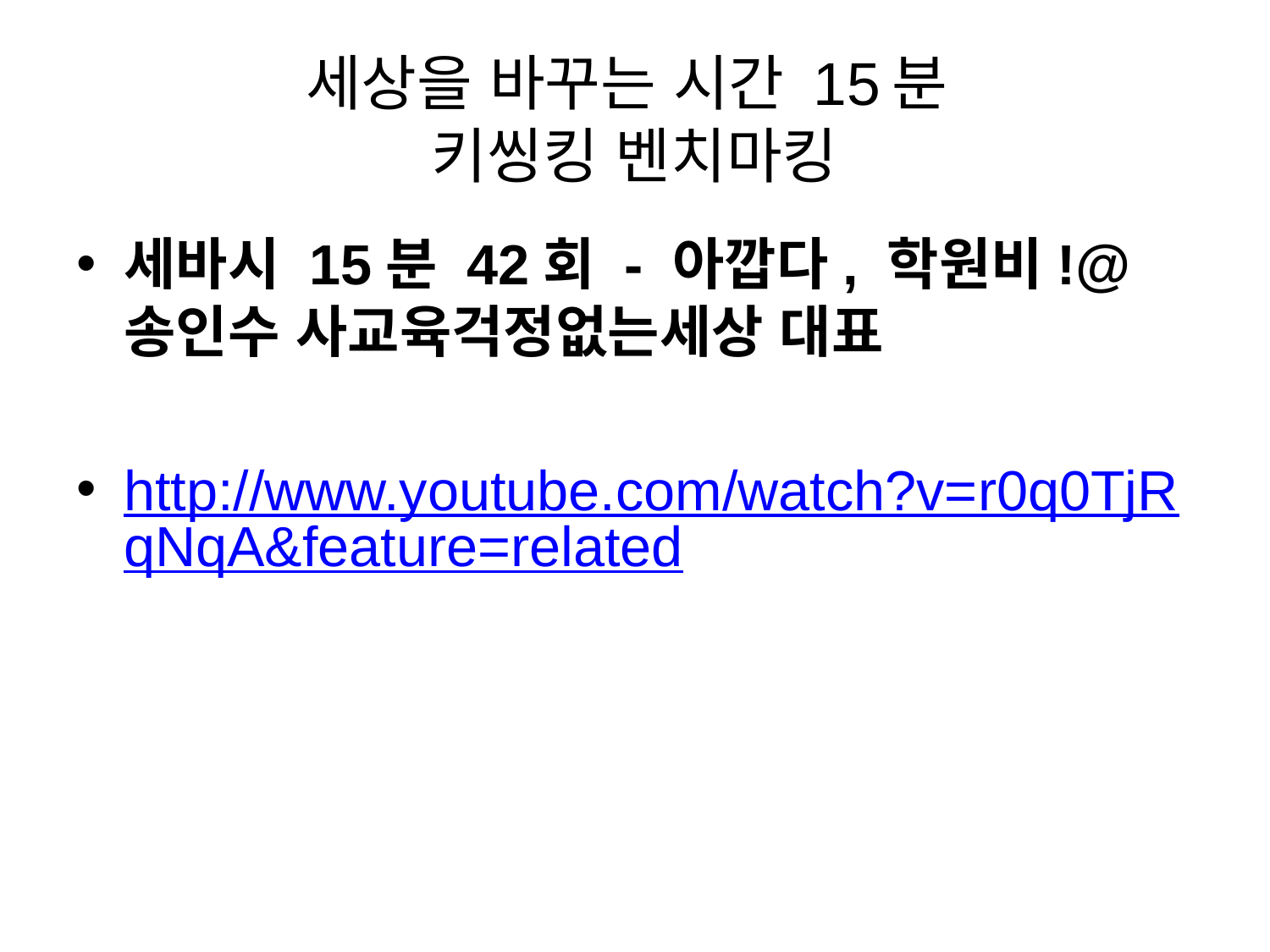

# 세상을 바꾸는 시간 15분 키씽킹 벤치마킹
세바시 15분 42회 - 아깝다, 학원비!@송인수 사교육걱정없는세상 대표

http://www.youtube.com/watch?v=r0q0TjRqNqA&feature=related